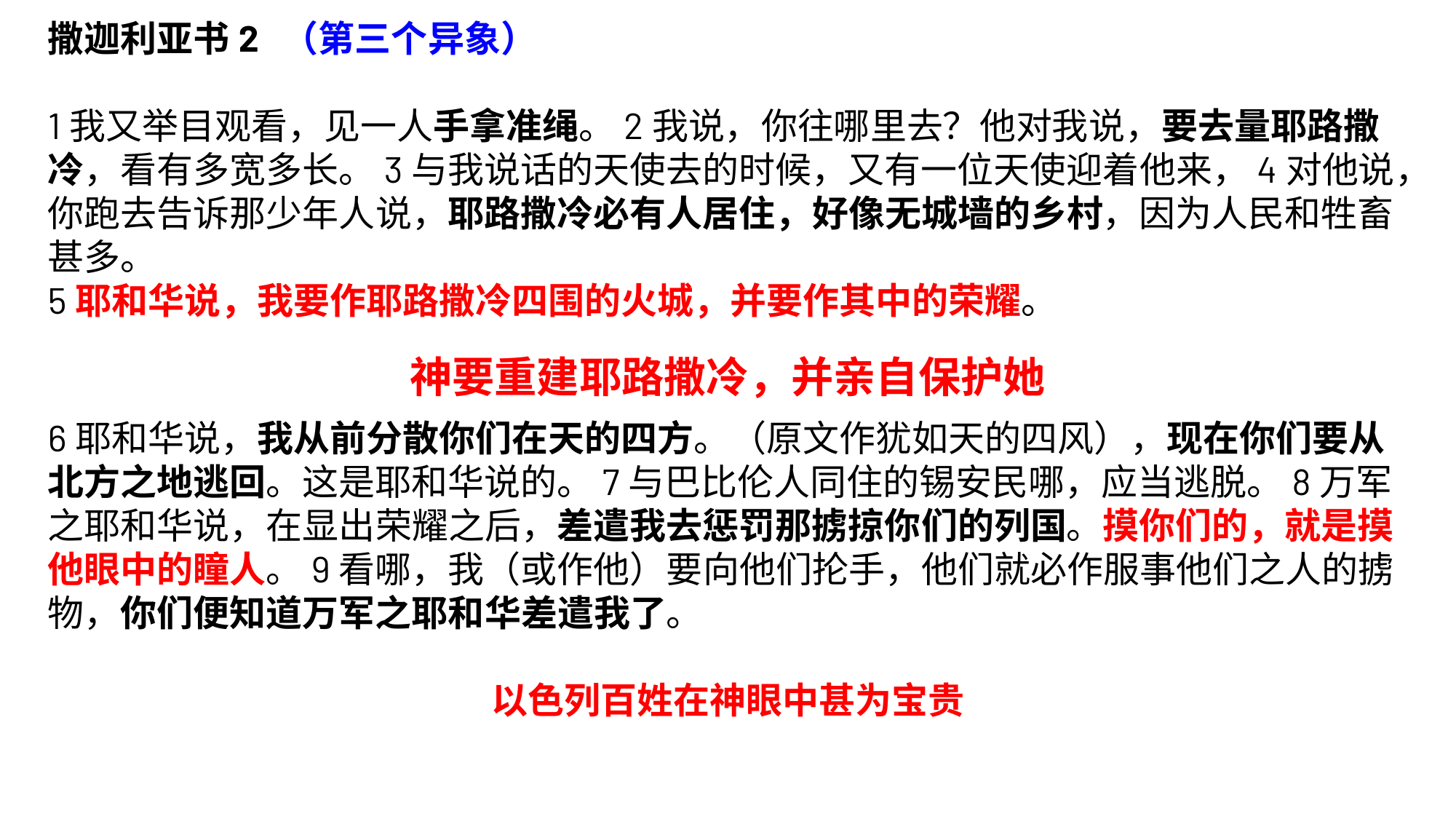

撒迦利亚书2  （第三个异象）

1我又举目观看，见一人手拿准绳。2我说，你往哪里去？他对我说，要去量耶路撒冷，看有多宽多长。3与我说话的天使去的时候，又有一位天使迎着他来，4对他说，你跑去告诉那少年人说，耶路撒冷必有人居住，好像无城墙的乡村，因为人民和牲畜甚多。
5耶和华说，我要作耶路撒冷四围的火城，并要作其中的荣耀。

神要重建耶路撒冷，并亲自保护她
6耶和华说，我从前分散你们在天的四方。（原文作犹如天的四风），现在你们要从北方之地逃回。这是耶和华说的。7与巴比伦人同住的锡安民哪，应当逃脱。8万军之耶和华说，在显出荣耀之后，差遣我去惩罚那掳掠你们的列国。摸你们的，就是摸他眼中的瞳人。9看哪，我（或作他）要向他们抡手，他们就必作服事他们之人的掳物，你们便知道万军之耶和华差遣我了。

以色列百姓在神眼中甚为宝贵